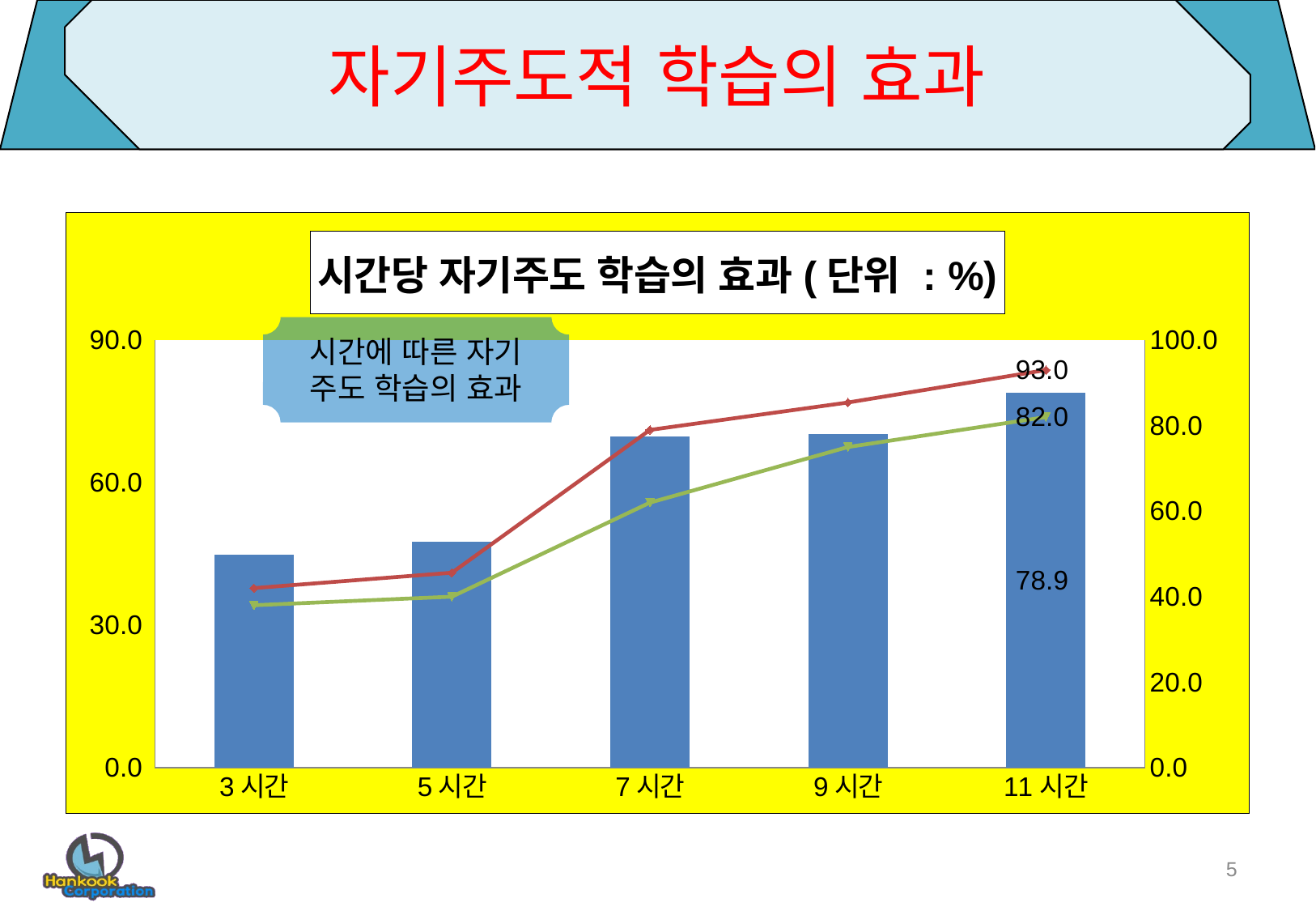

# 자기주도적 학습의 효과

### Chart: 시간당 자기주도 학습의 효과(단위 : %)

| Category | 대학생 | 고등학생 | 중학생 |
|---|---|---|---|
| 3시간 | 44.8 | 42.0 | 38.0 |
| 5시간 | 47.5 | 45.6 | 40.0 |
| 7시간 | 69.7 | 79.0 | 62.0 |
| 9시간 | 70.2 | 85.4 | 75.0 |
| 11시간 | 78.9 | 93.0 | 82.0 |
시간에 따른 자기
주도 학습의 효과
5